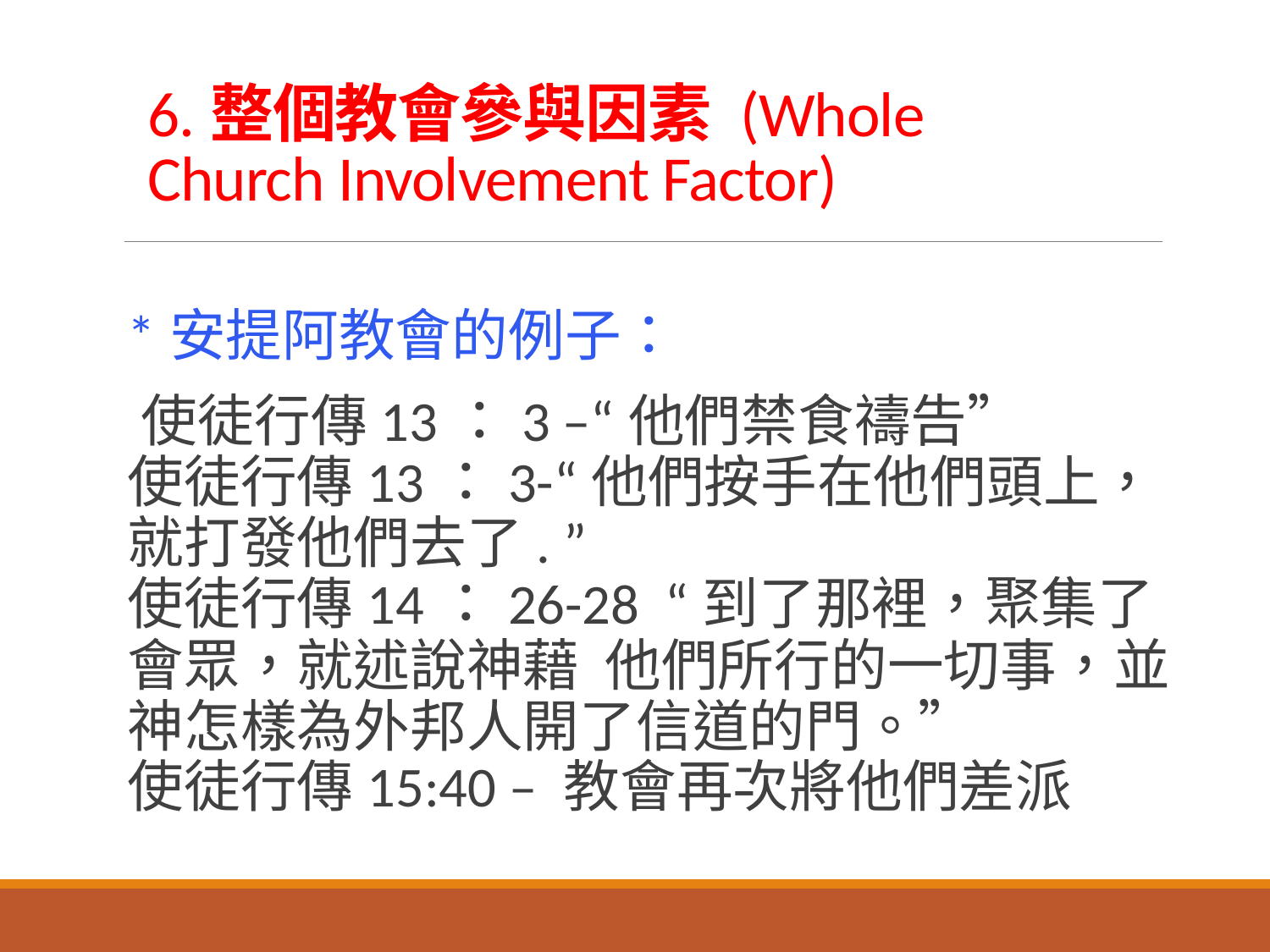

6.整個教會參與因素 (Whole Church Involvement Factor)
*安提阿教會的例子：
 使徒行傳13：3 –“他們禁食禱告”
使徒行傳13：3-“他們按手在他們頭上，就打發他們去了. ”
使徒行傳14：26-28  “到了那裡，聚集了會眾，就述說神藉  他們所行的一切事，並神怎樣為外邦人開了信道的門。”
使徒行傳15:40 – 教會再次將他們差派